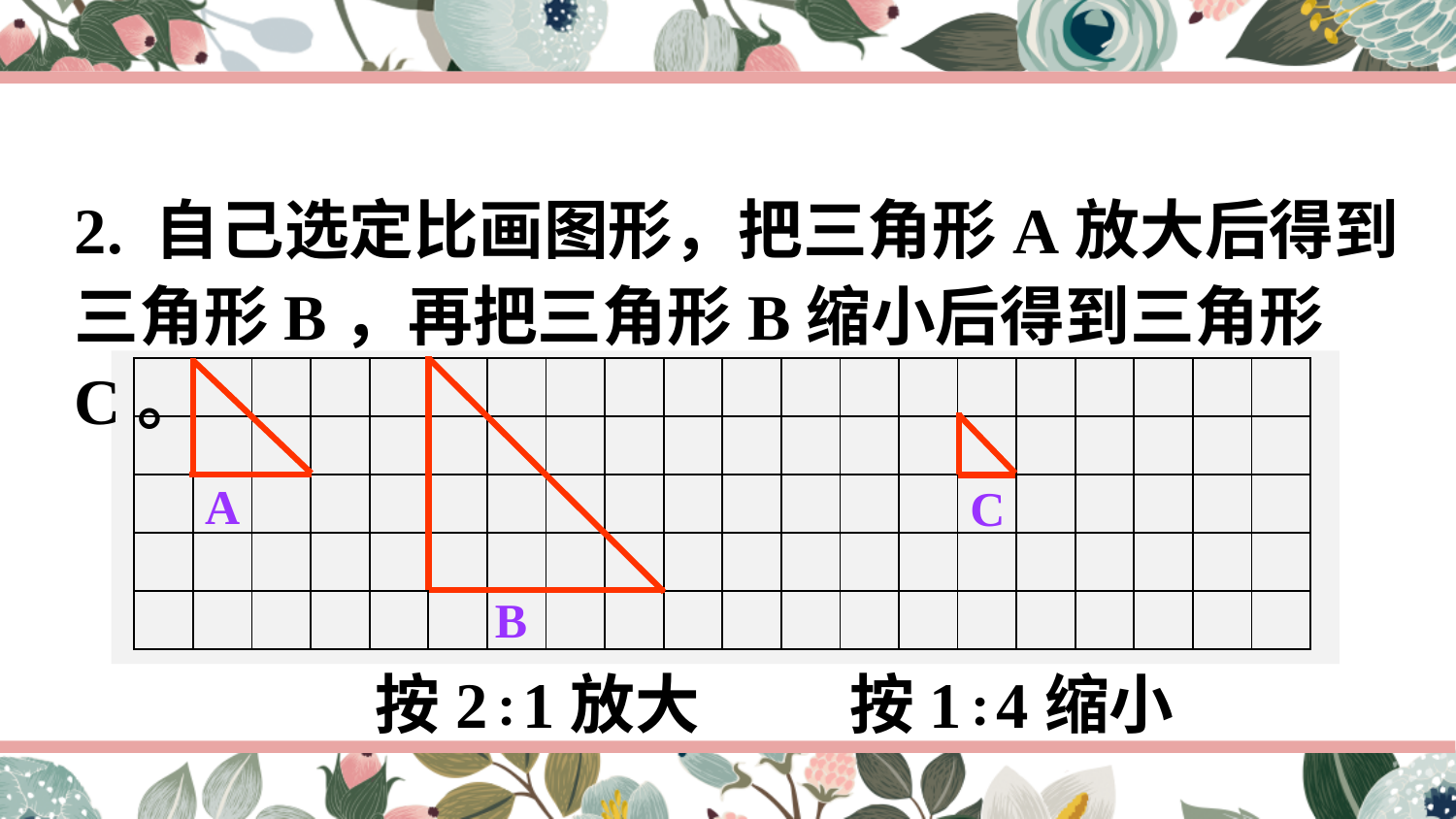

2. 自己选定比画图形，把三角形A放大后得到三角形B，再把三角形B缩小后得到三角形C。

|  |  |  |  |  |  |  |  |  |  |  |  |  |  |  |  |  |  |  |  |
| --- | --- | --- | --- | --- | --- | --- | --- | --- | --- | --- | --- | --- | --- | --- | --- | --- | --- | --- | --- |
|  |  |  |  |  |  |  |  |  |  |  |  |  |  |  |  |  |  |  |  |
|  |  |  |  |  |  |  |  |  |  |  |  |  |  |  |  |  |  |  |  |
|  |  |  |  |  |  |  |  |  |  |  |  |  |  |  |  |  |  |  |  |
|  |  |  |  |  |  |  |  |  |  |  |  |  |  |  |  |  |  |  |  |
A
C
B
按2∶1放大
按1∶4缩小